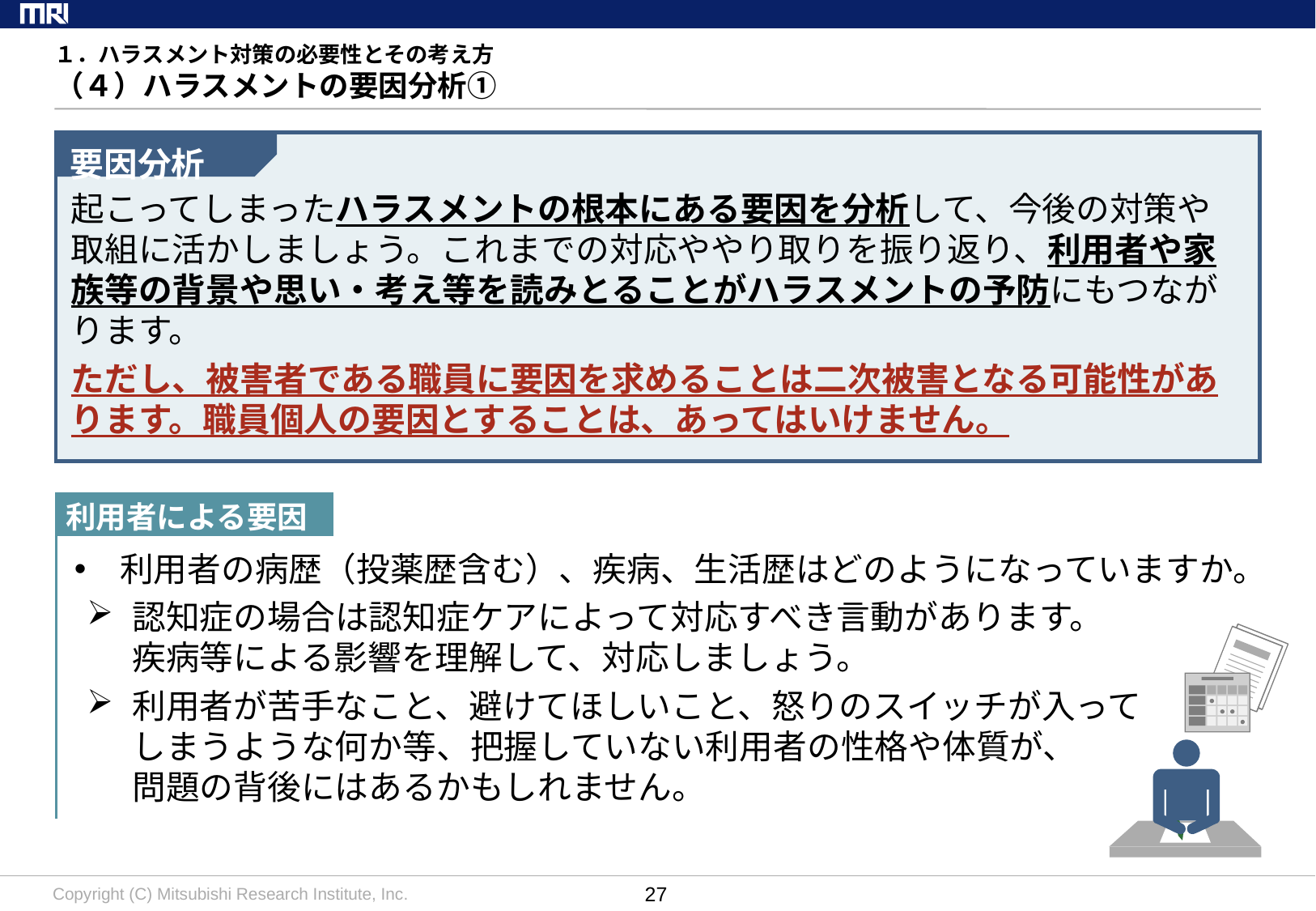

# １．ハラスメント対策の必要性とその考え方 （４）ハラスメントの要因分析①
要因分析

起こってしまったハラスメントの根本にある要因を分析して、今後の対策や取組に活かしましょう。これまでの対応ややり取りを振り返り、利用者や家族等の背景や思い・考え等を読みとることがハラスメントの予防にもつながります。
ただし、被害者である職員に要因を求めることは二次被害となる可能性があります。職員個人の要因とすることは、あってはいけません。
利用者による要因
利用者の病歴（投薬歴含む）、疾病、生活歴はどのようになっていますか。
認知症の場合は認知症ケアによって対応すべき言動があります。
疾病等による影響を理解して、対応しましょう。
利用者が苦手なこと、避けてほしいこと、怒りのスイッチが入ってしまうような何か等、把握していない利用者の性格や体質が、
問題の背後にはあるかもしれません。